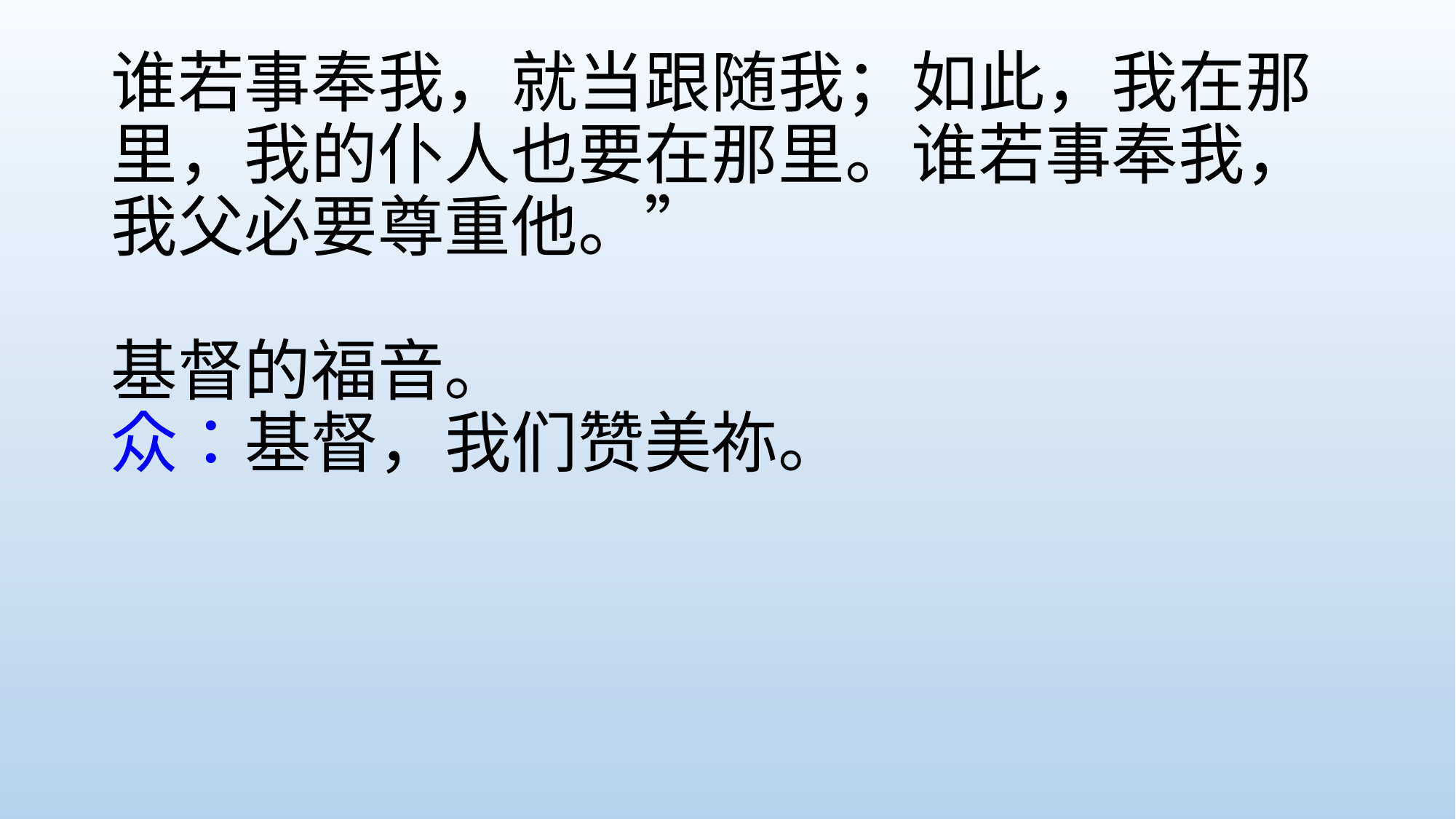

# 谁若事奉我，就当跟随我；如此，我在那里，我的仆人也要在那里。谁若事奉我，我父必要尊重他。”  基督的福音。 众：基督，我们赞美祢。